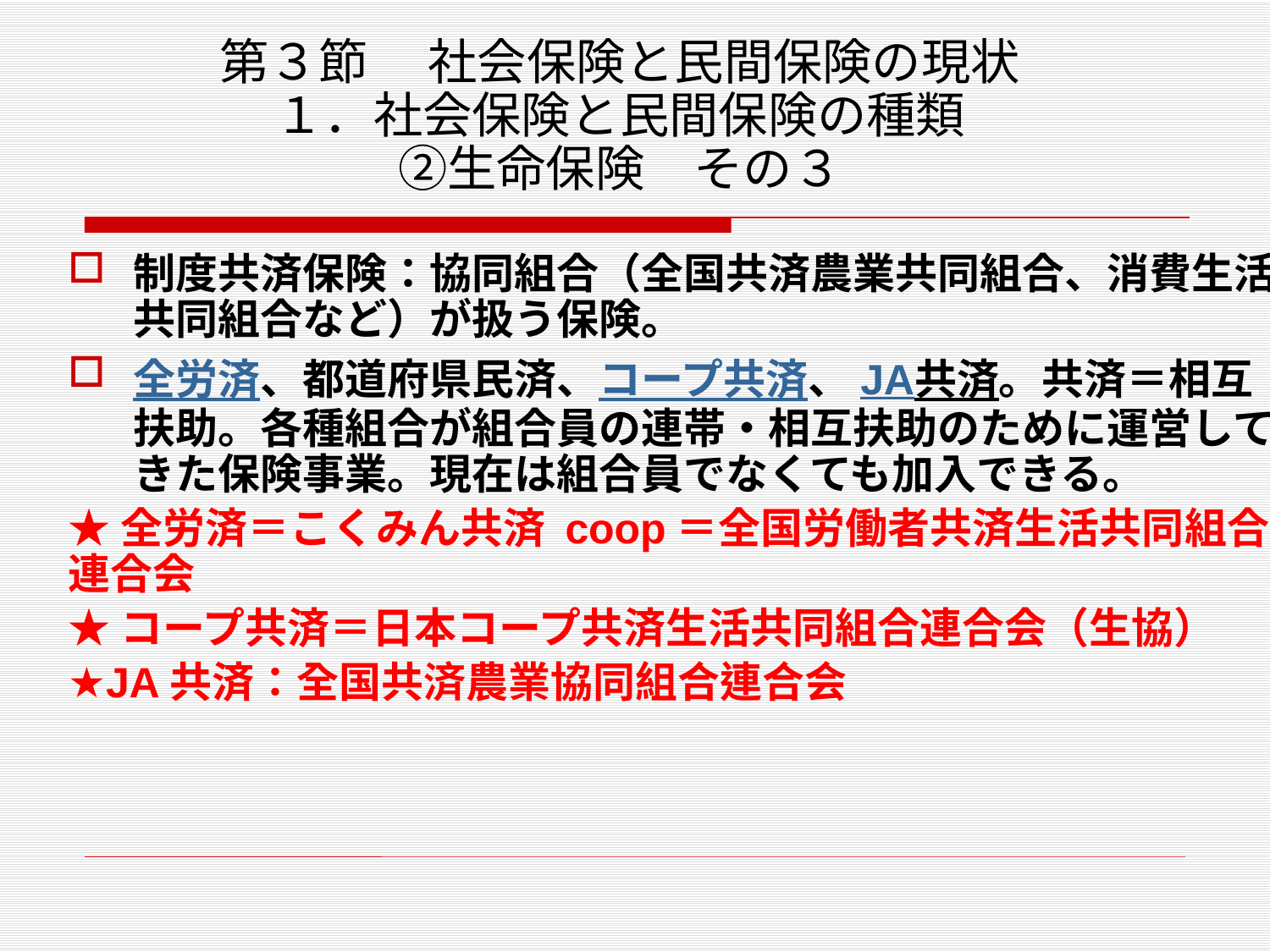

# 第３節　 社会保険と民間保険の現状 １．社会保険と民間保険の種類 ②生命保険　その３
制度共済保険：協同組合（全国共済農業共同組合、消費生活共同組合など）が扱う保険。
全労済、都道府県民済、コープ共済、JA共済。共済＝相互扶助。各種組合が組合員の連帯・相互扶助のために運営してきた保険事業。現在は組合員でなくても加入できる。
★全労済＝こくみん共済 coop＝全国労働者共済生活共同組合連合会
★コープ共済＝日本コープ共済生活共同組合連合会（生協）
★JA共済：全国共済農業協同組合連合会